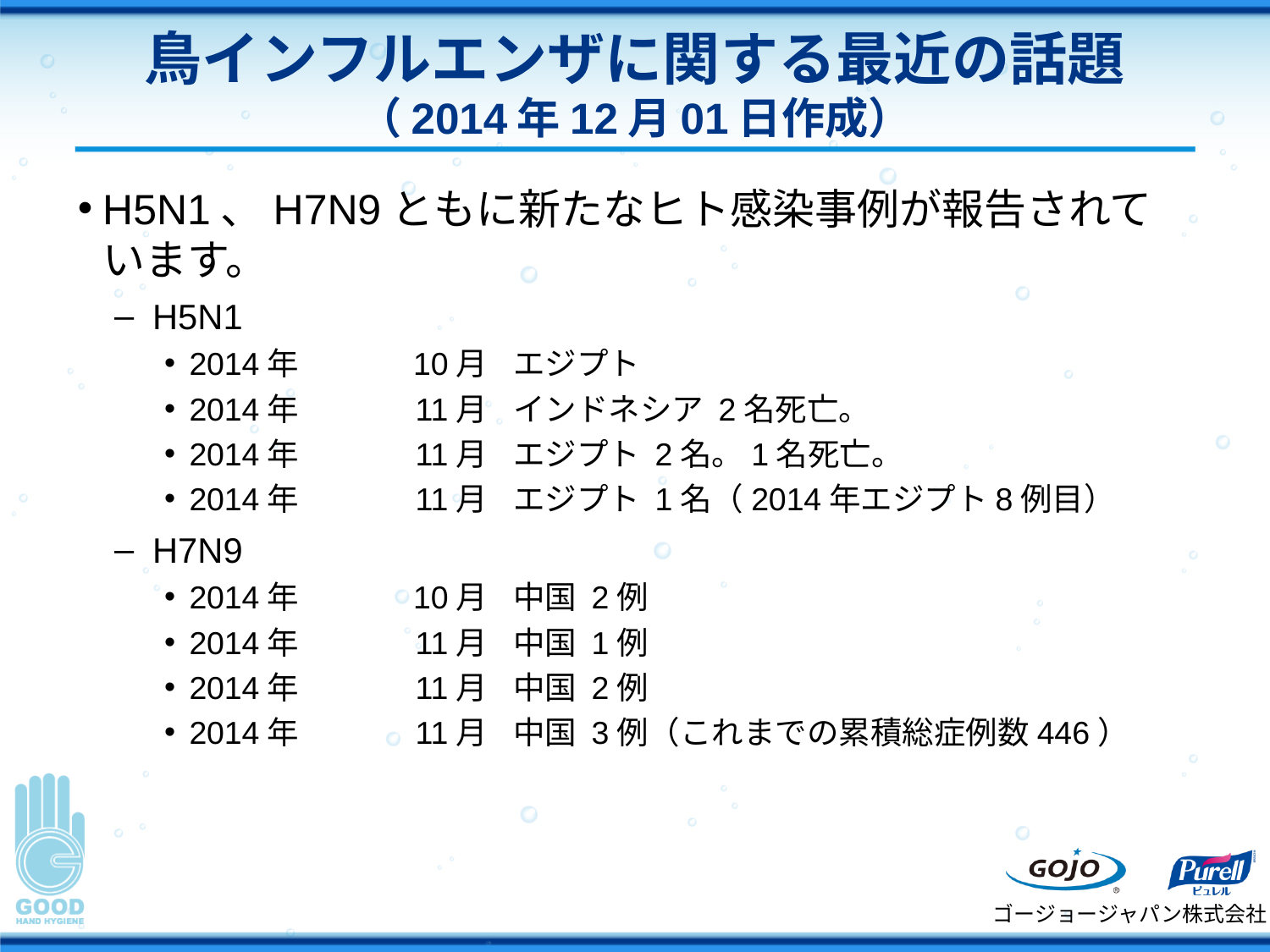

# 鳥インフルエンザに関する最近の話題 （2014年12月01日作成）
H5N1、H7N9ともに新たなヒト感染事例が報告されています。
H5N1
2014年	10月	エジプト
2014年	11月	インドネシア 2名死亡。
2014年	11月	エジプト 2名。1名死亡。
2014年	11月	エジプト 1名（2014年エジプト8例目）
H7N9
2014年	10月	中国 2例
2014年	11月	中国 1例
2014年	11月	中国 2例
2014年	11月	中国 3例（これまでの累積総症例数446）